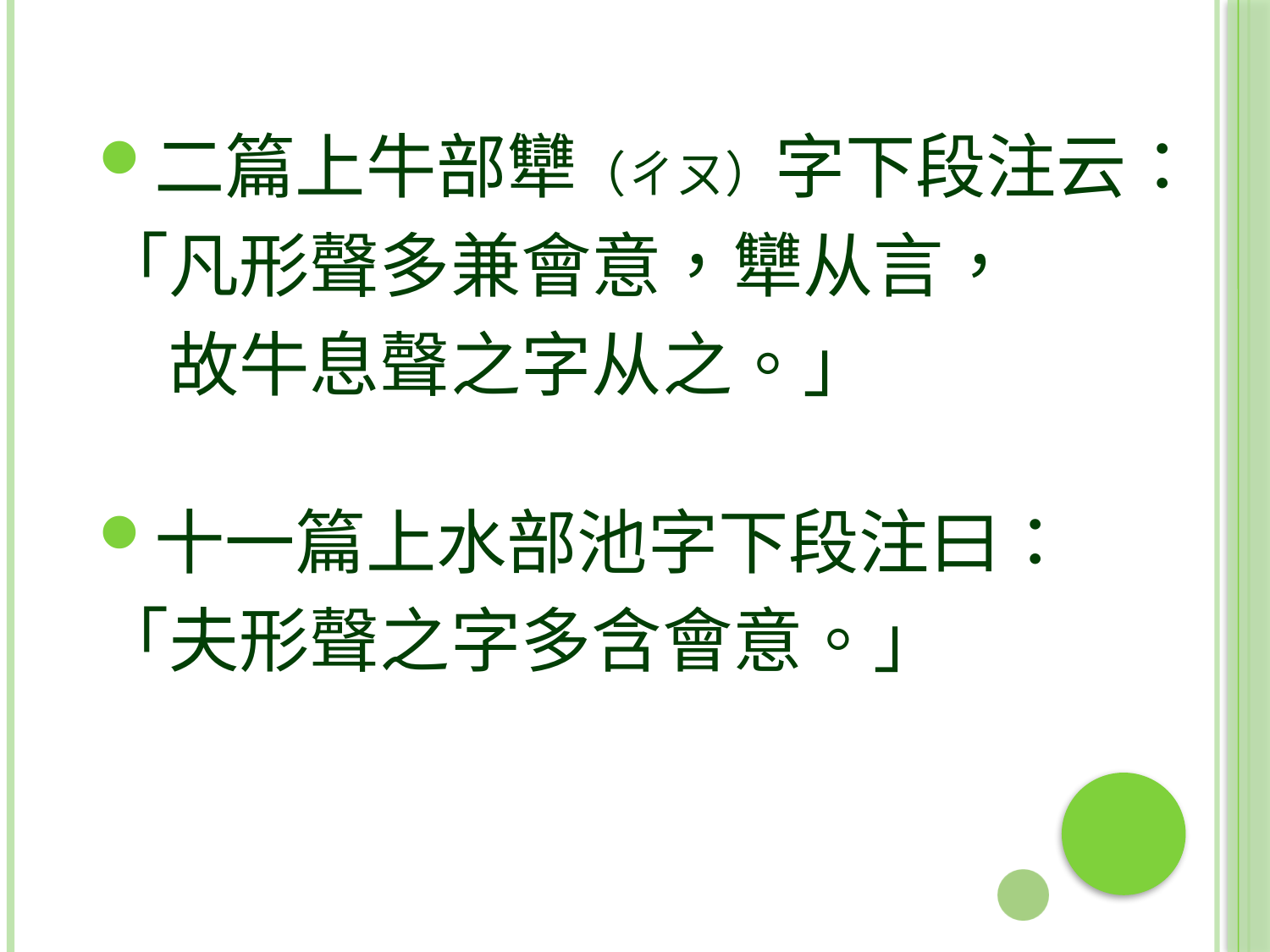

二篇上牛部犫（ㄔㄡ）字下段注云：
「凡形聲多兼會意，犫从言，
　故牛息聲之字从之。」

十一篇上水部池字下段注曰：
「夫形聲之字多含會意。」